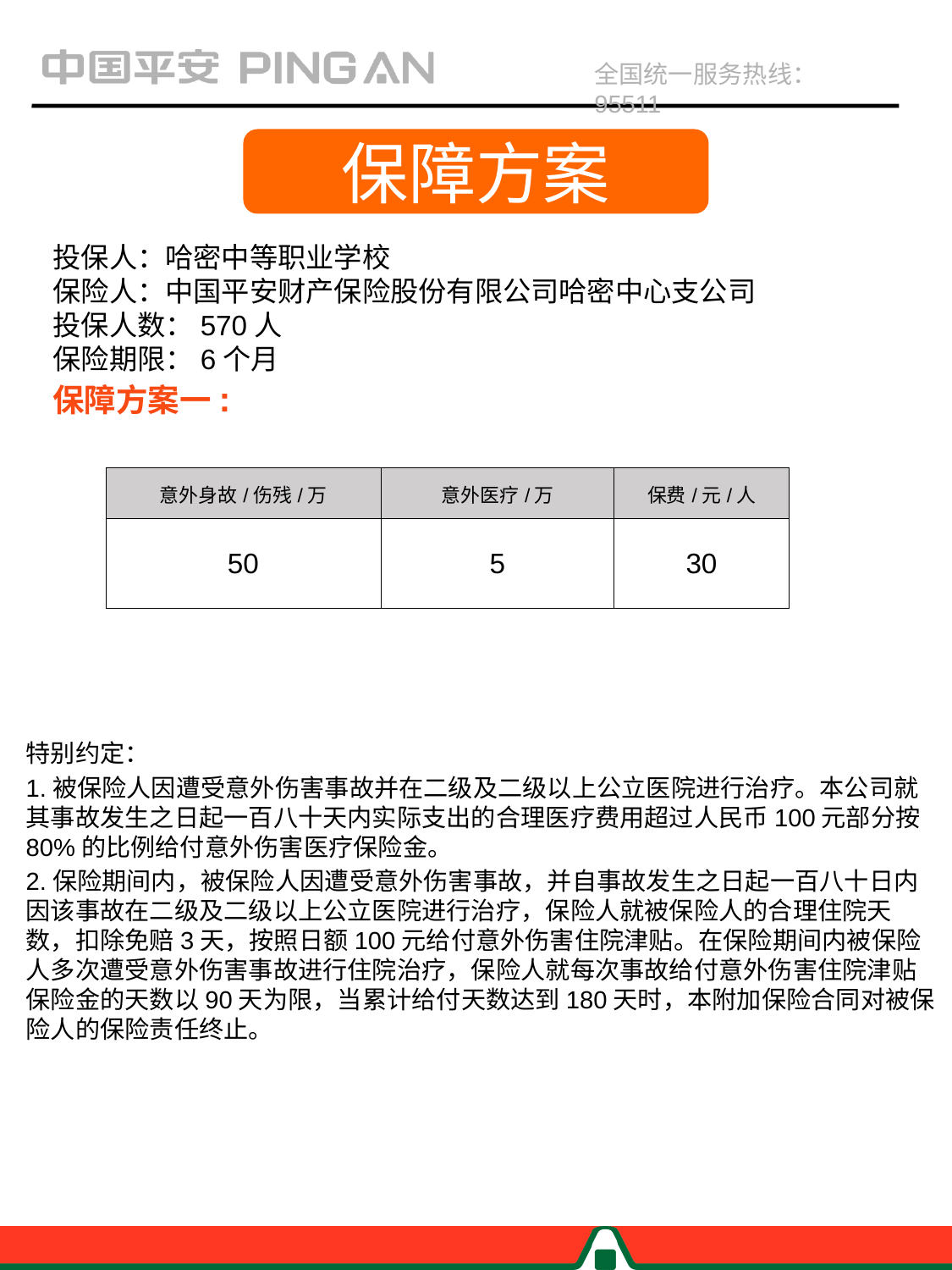

保障方案
投保人：哈密中等职业学校
保险人：中国平安财产保险股份有限公司哈密中心支公司
投保人数：570人
保险期限：6个月
保障方案一:
| 意外身故/伤残/万 | 意外医疗/万 | 保费/元/人 |
| --- | --- | --- |
| 50 | 5 | 30 |
特别约定：
1.被保险人因遭受意外伤害事故并在二级及二级以上公立医院进行治疗。本公司就其事故发生之日起一百八十天内实际支出的合理医疗费用超过人民币100元部分按80%的比例给付意外伤害医疗保险金。
2.保险期间内，被保险人因遭受意外伤害事故，并自事故发生之日起一百八十日内因该事故在二级及二级以上公立医院进行治疗，保险人就被保险人的合理住院天数，扣除免赔3天，按照日额100元给付意外伤害住院津贴。在保险期间内被保险人多次遭受意外伤害事故进行住院治疗，保险人就每次事故给付意外伤害住院津贴保险金的天数以90天为限，当累计给付天数达到180天时，本附加保险合同对被保险人的保险责任终止。